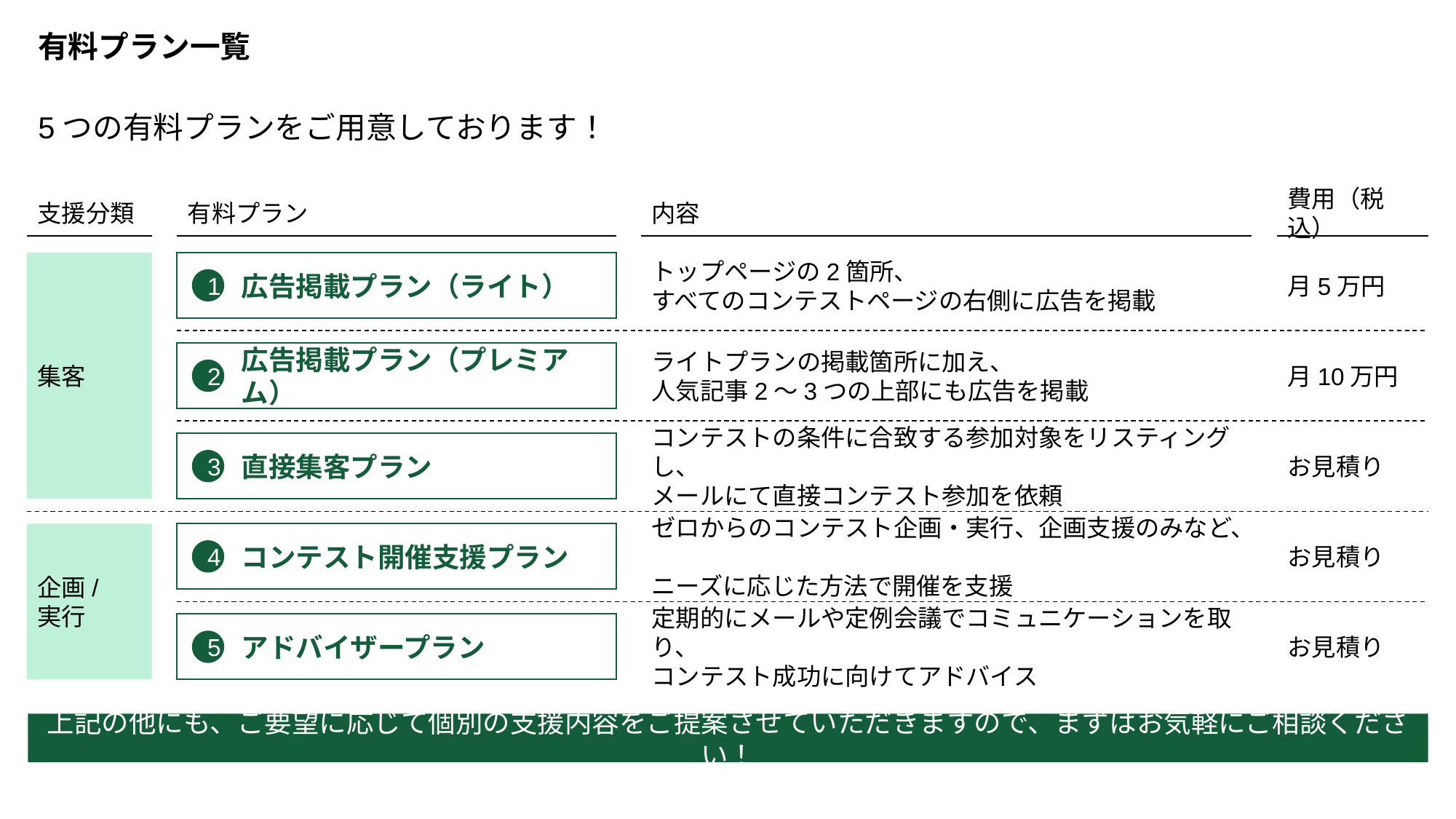

有料プラン一覧
5つの有料プランをご用意しております！
支援分類
集客
企画/
実行
有料プラン
広告掲載プラン（ライト）
1
広告掲載プラン（プレミアム）
2
直接集客プラン
3
コンテスト開催支援プラン
4
アドバイザープラン
5
内容
トップページの2箇所、
すべてのコンテストページの右側に広告を掲載
ライトプランの掲載箇所に加え、
人気記事2～3つの上部にも広告を掲載
コンテストの条件に合致する参加対象をリスティングし、
メールにて直接コンテスト参加を依頼
ゼロからのコンテスト企画・実行、企画支援のみなど、
ニーズに応じた方法で開催を支援
定期的にメールや定例会議でコミュニケーションを取り、
コンテスト成功に向けてアドバイス
費用（税込）
月5万円
月10万円
お見積り
お見積り
お見積り
上記の他にも、ご要望に応じて個別の支援内容をご提案させていただきますので、まずはお気軽にご相談ください！